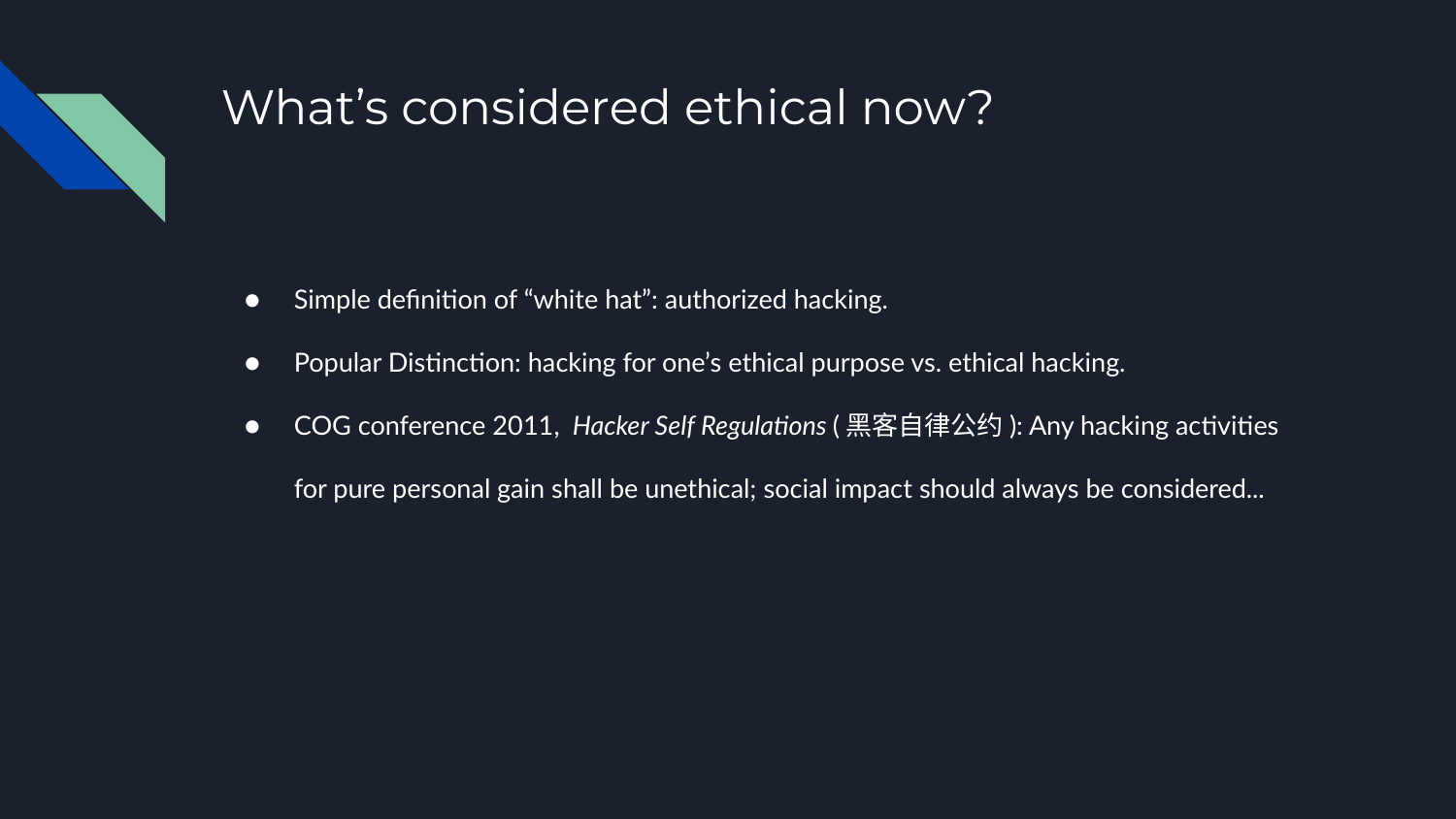

# What’s considered ethical now?
Simple definition of “white hat”: authorized hacking.
Popular Distinction: hacking for one’s ethical purpose vs. ethical hacking.
COG conference 2011,  Hacker Self Regulations (黑客自律公约): Any hacking activities for pure personal gain shall be unethical; social impact should always be considered...